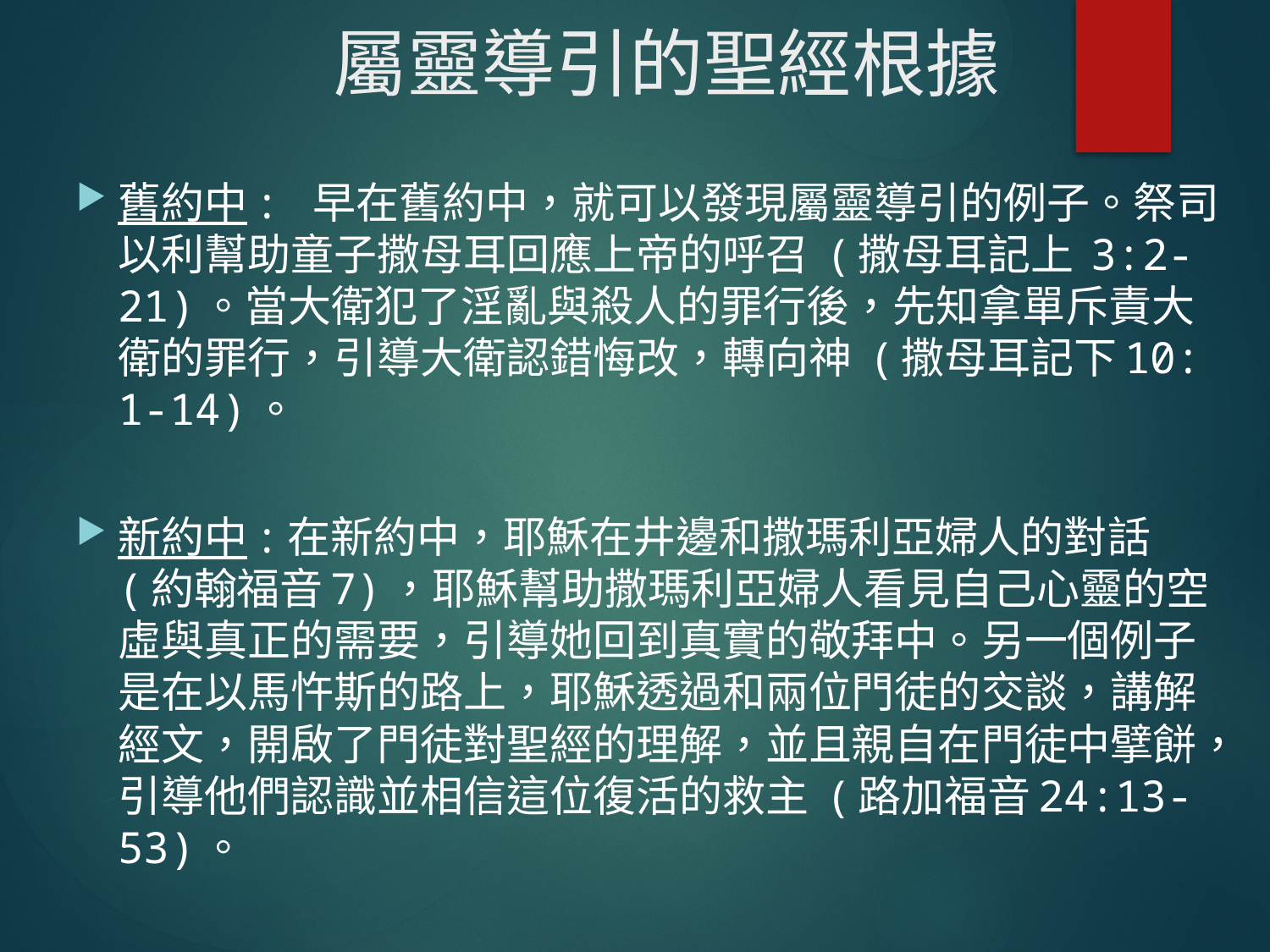

# 屬靈導引的聖經根據
舊約中: 早在舊約中，就可以發現屬靈導引的例子。祭司以利幫助童子撒母耳回應上帝的呼召 (撒母耳記上 3:2-21)。當大衛犯了淫亂與殺人的罪行後，先知拿單斥責大衛的罪行，引導大衛認錯悔改，轉向神 (撒母耳記下10: 1-14)。

新約中:在新約中，耶穌在井邊和撒瑪利亞婦人的對話(約翰福音7)，耶穌幫助撒瑪利亞婦人看見自己心靈的空虛與真正的需要，引導她回到真實的敬拜中。另一個例子是在以馬忤斯的路上，耶穌透過和兩位門徒的交談，講解經文，開啟了門徒對聖經的理解，並且親自在門徒中擘餅，引導他們認識並相信這位復活的救主 (路加福音24:13-53)。